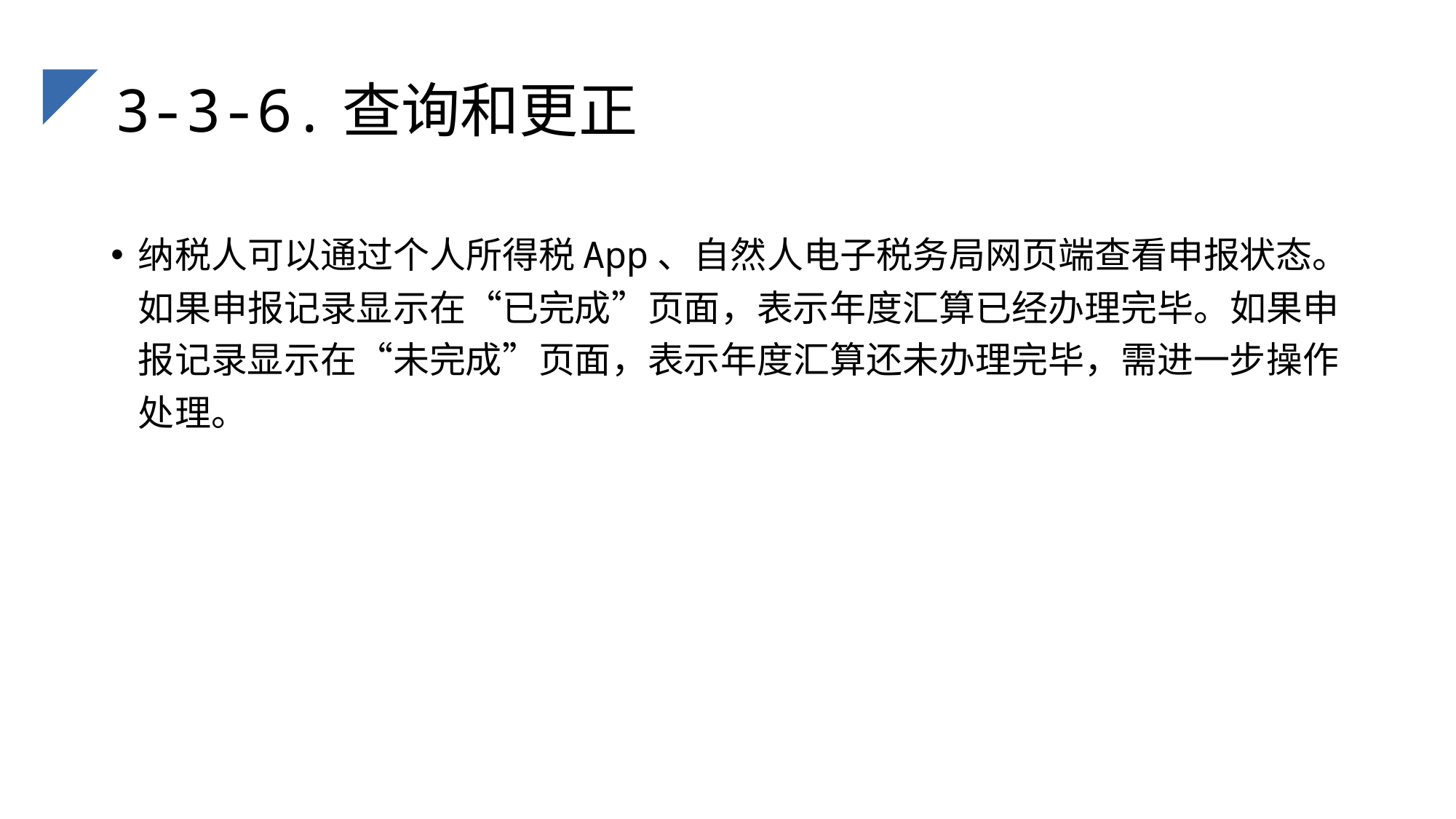

# 3-3-6.查询和更正
纳税人可以通过个人所得税App、自然人电子税务局网页端查看申报状态。如果申报记录显示在“已完成”页面，表示年度汇算已经办理完毕。如果申报记录显示在“未完成”页面，表示年度汇算还未办理完毕，需进一步操作处理。